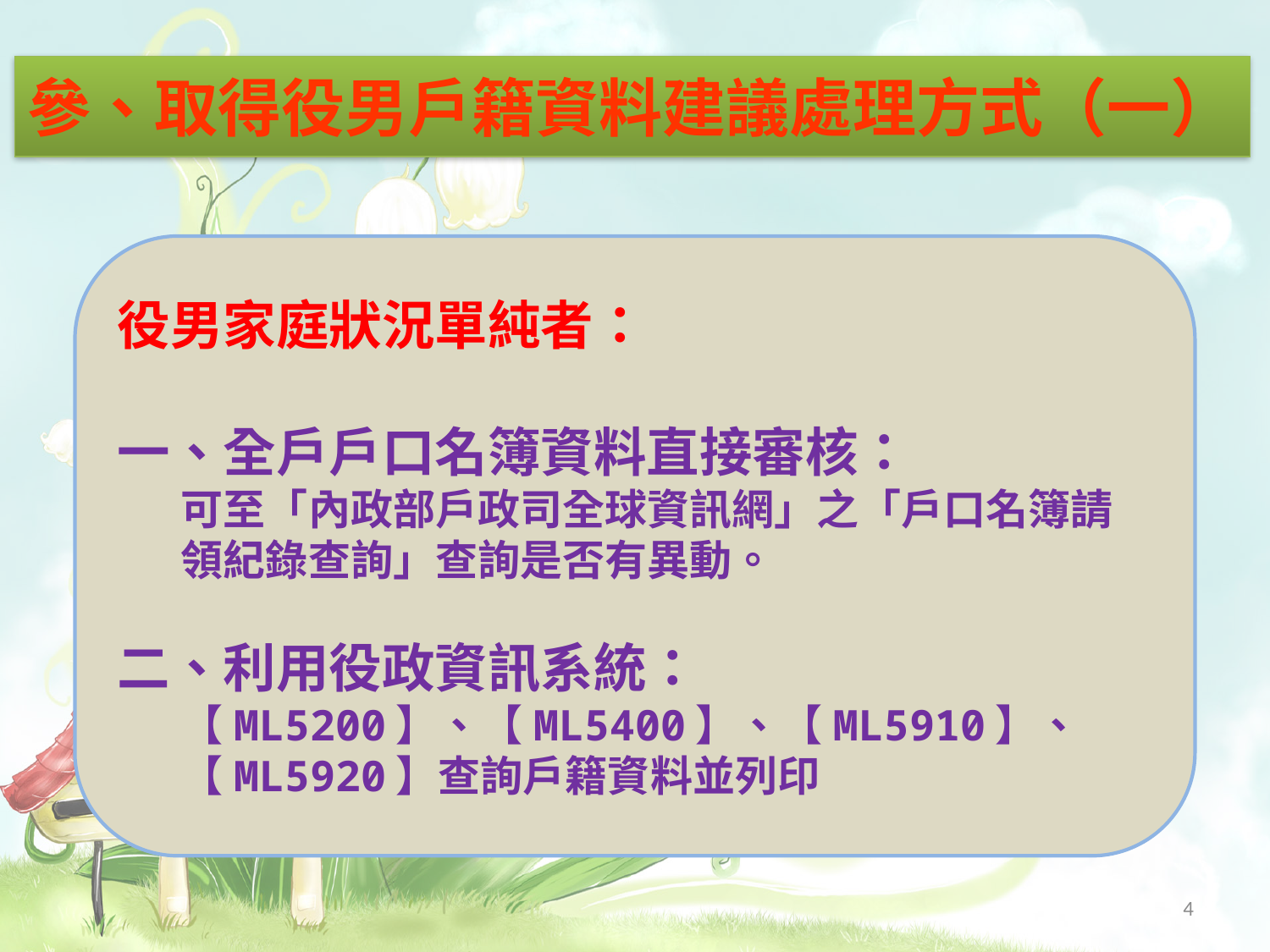

# 參、取得役男戶籍資料建議處理方式（一）
役男家庭狀況單純者：

一、全戶戶口名簿資料直接審核：
可至「內政部戶政司全球資訊網」之「戶口名簿請領紀錄查詢」查詢是否有異動。

二、利用役政資訊系統：
【ML5200】、【ML5400】、【ML5910】、【ML5920】查詢戶籍資料並列印
4